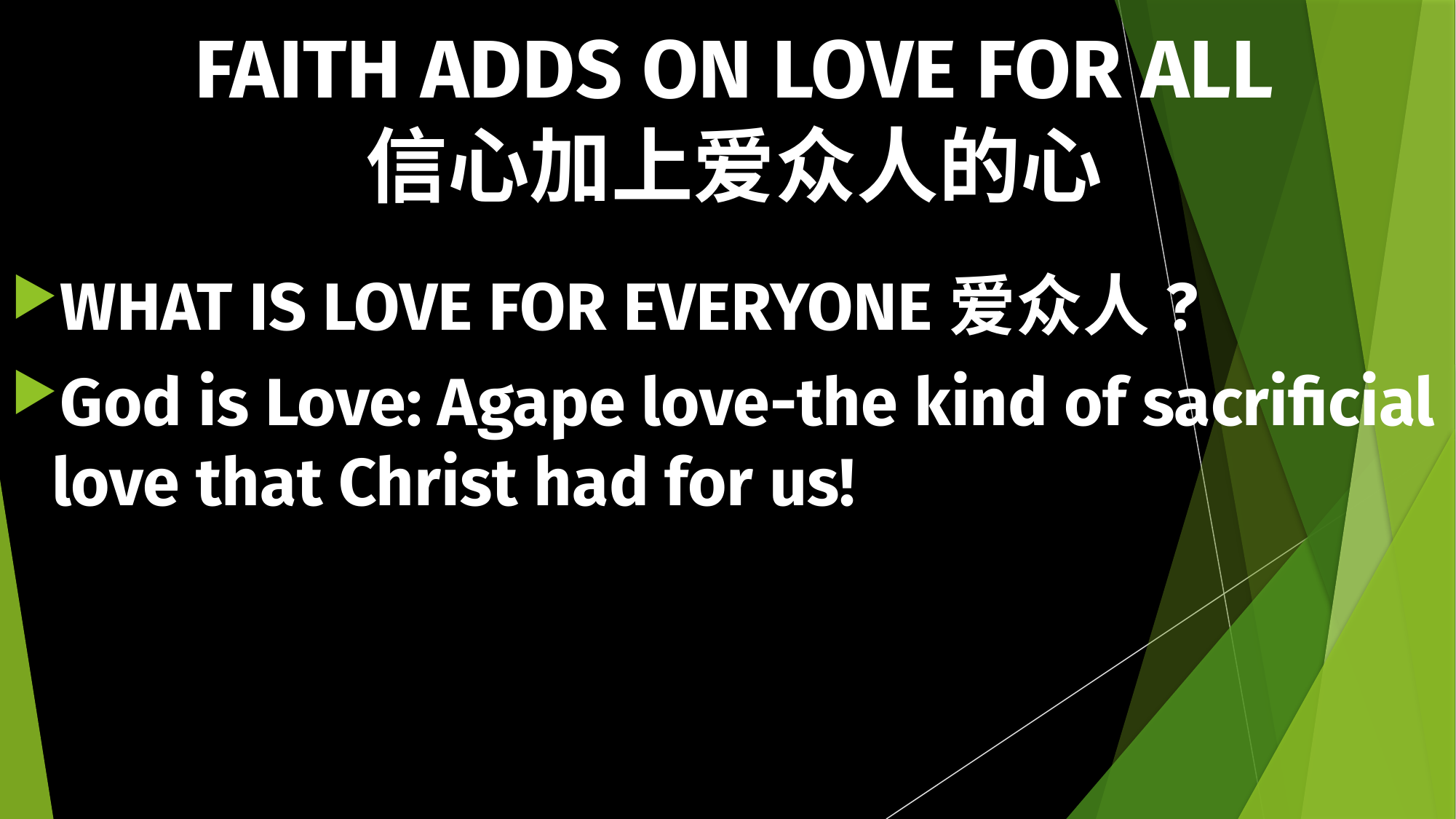

# FAITH ADDS ON LOVE FOR ALL 信心加上爱众人的心
WHAT IS LOVE FOR EVERYONE爱众人?
God is Love: Agape love-the kind of sacrificial love that Christ had for us!